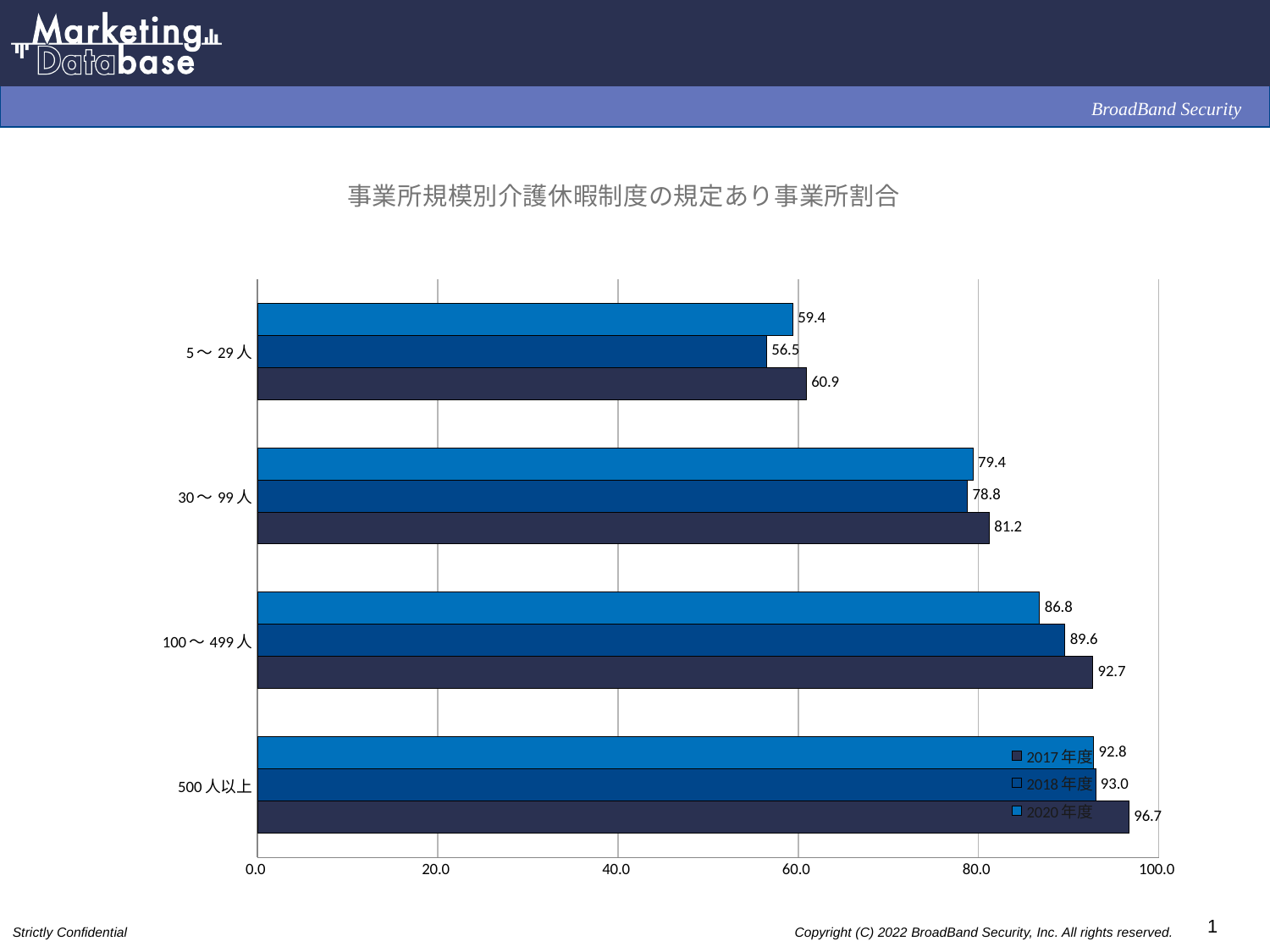

### Chart: 事業所規模別介護休暇制度の規定あり事業所割合

| Category |  |  |  |
|---|---|---|---|
| 5～29人 | 59.4 | 56.5 | 60.9 |
| 30～99人 | 79.4 | 78.8 | 81.2 |
| 100～499人 | 86.8 | 89.6 | 92.7 |
| 500人以上 | 92.8 | 93.0 | 96.7 |